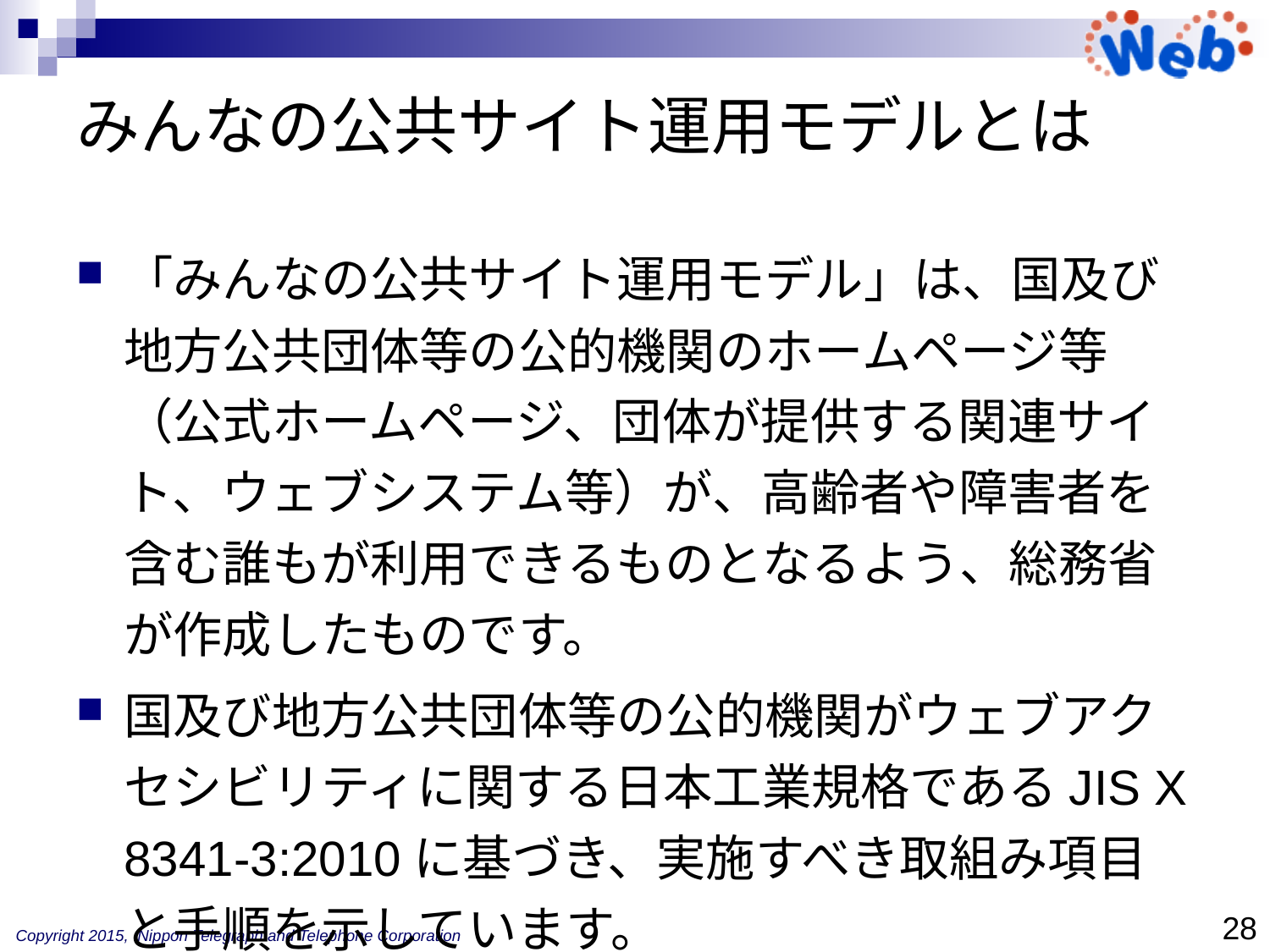

# みんなの公共サイト運用モデルとは
「みんなの公共サイト運用モデル」は、国及び地方公共団体等の公的機関のホームページ等（公式ホームページ、団体が提供する関連サイト、ウェブシステム等）が、高齢者や障害者を含む誰もが利用できるものとなるよう、総務省が作成したものです。
国及び地方公共団体等の公的機関がウェブアクセシビリティに関する日本工業規格であるJIS X 8341-3:2010に基づき、実施すべき取組み項目と手順を示しています。
28